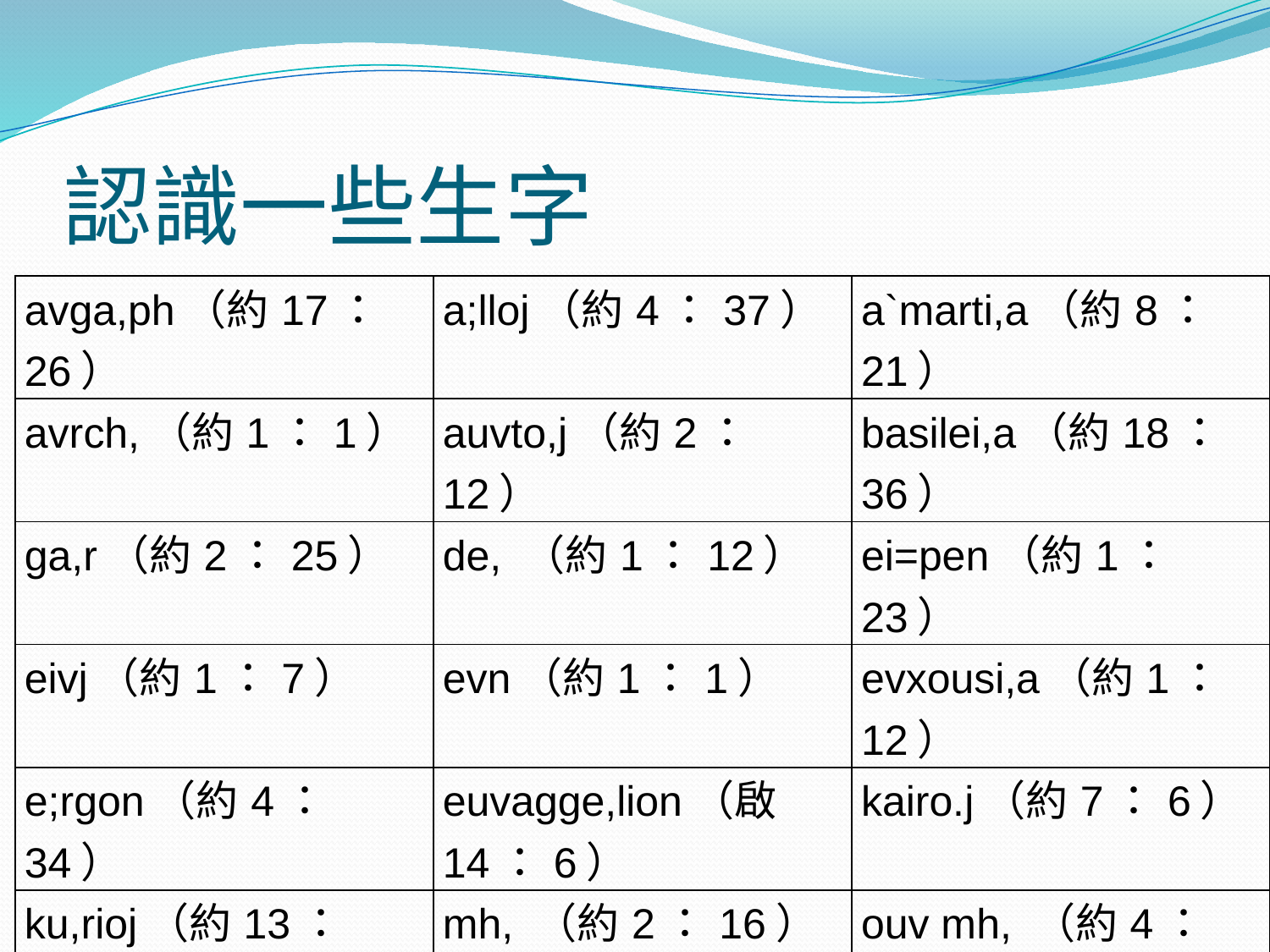

# 認識一些生字
| avga,ph（約17：26） | a;lloj（約4：37） | a`marti,a（約8：21） |
| --- | --- | --- |
| avrch,（約1：1） | auvto,j（約2：12） | basilei,a（約18：36） |
| ga,r（約2：25） | de, （約1：12） | ei=pen（約1：23） |
| eivj（約1：7） | evn（約1：1） | evxousi,a（約1：12） |
| e;rgon（約4：34） | euvagge,lion（啟14：6） | kairo.j（約7：6） |
| ku,rioj（約13：13） | mh, （約2：16） | ouv mh, （約4：14） |
| nu/n（約2：8） | o` h` to, | o;ti（約1：15） |
| ouv（約1：5） | ouvrano,j（約1：32） | ou-toj（約1：2） |
| su, （約1：19） | ui`o,j（約1：34） | w]ra（約1：39） |
| w[ste（約3：16） |  |  |